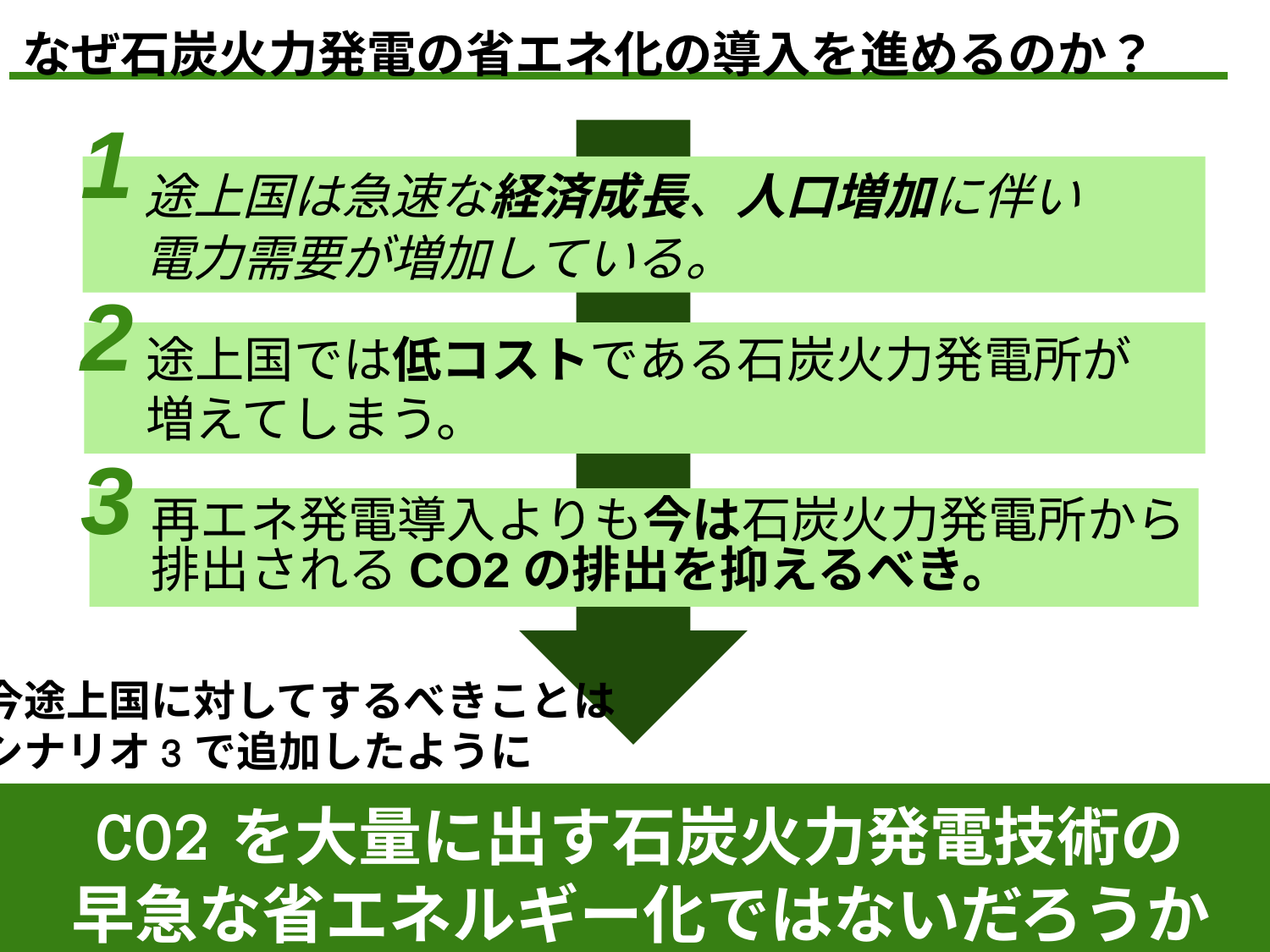

なぜ石炭火力発電の省エネ化の導入を進めるのか？
1

　途上国は急速な経済成長、人口増加に伴い
　電力需要が増加している。
2
　途上国では低コストである石炭火力発電所が
　増えてしまう。
3
　再エネ発電導入よりも今は石炭火力発電所から
　排出されるCO2の排出を抑えるべき。
今途上国に対してするべきことは
シナリオ3で追加したように
CO2を大量に出す石炭火力発電技術の
早急な省エネルギー化ではないだろうか
42